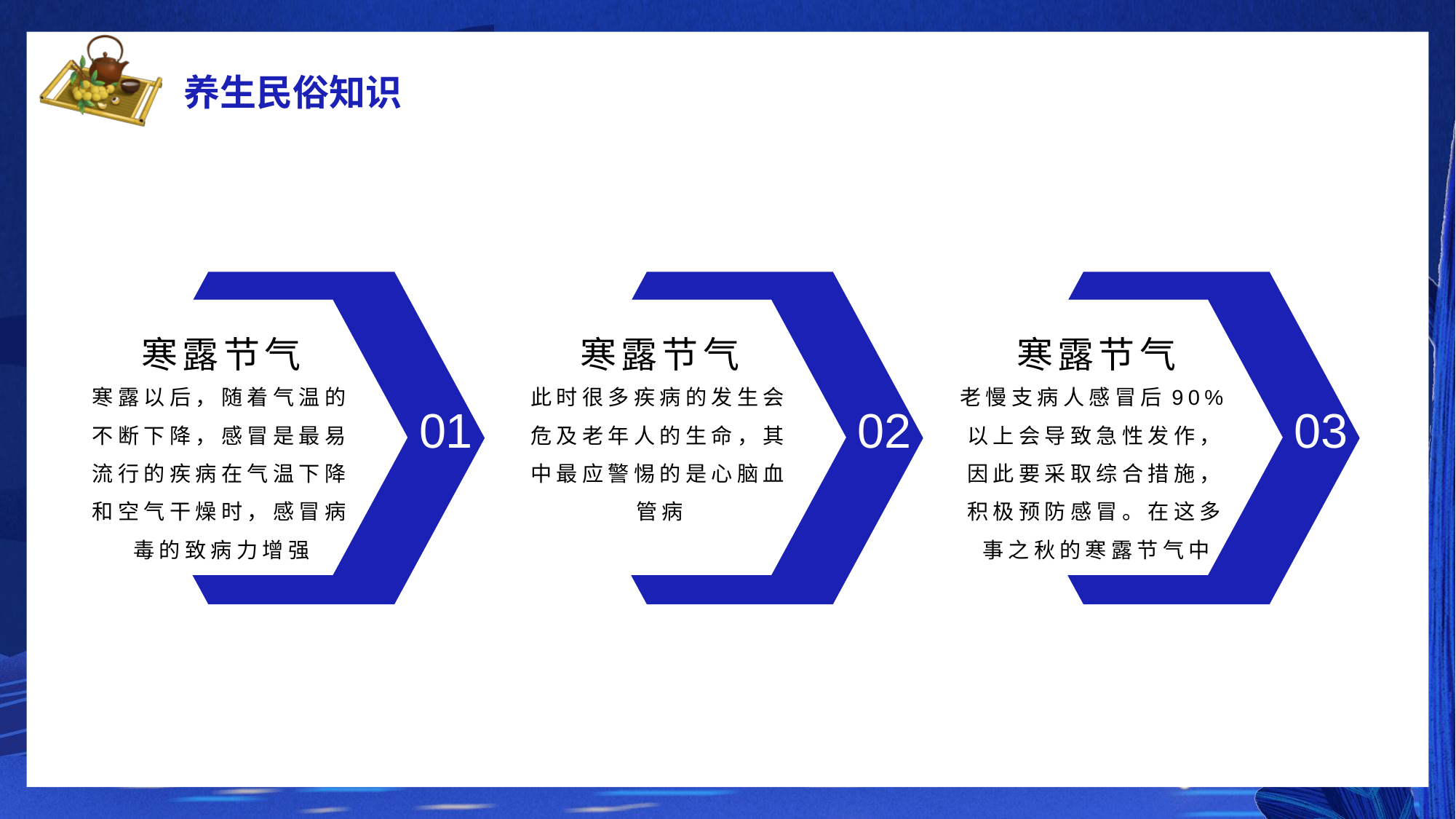

养生民俗知识

寒露节气
寒露节气
寒露节气
寒露以后，随着气温的不断下降，感冒是最易流行的疾病在气温下降和空气干燥时，感冒病毒的致病力增强
此时很多疾病的发生会危及老年人的生命，其中最应警惕的是心脑血管病
老慢支病人感冒后90%以上会导致急性发作，因此要采取综合措施，积极预防感冒。在这多事之秋的寒露节气中
01
02
03